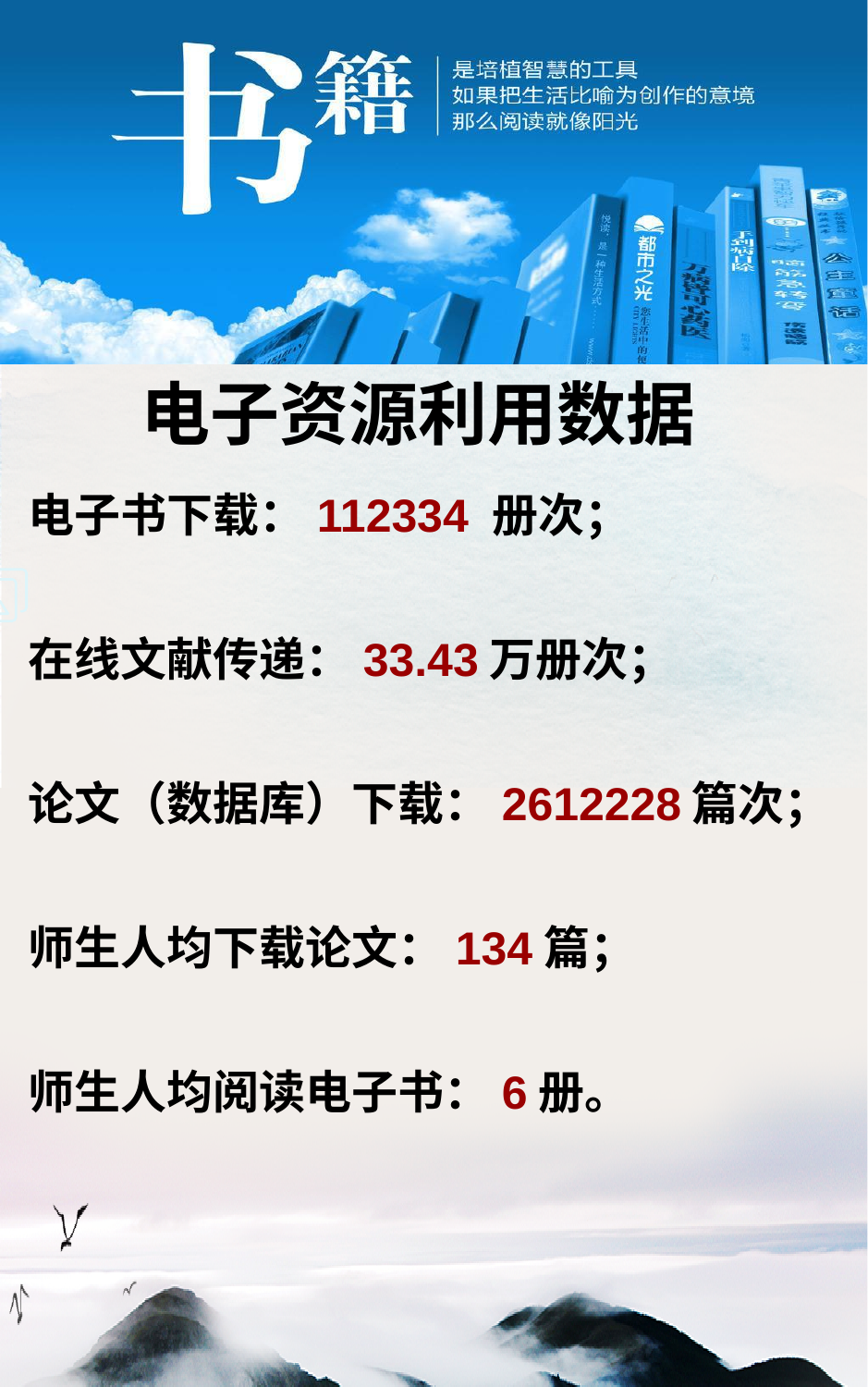

电子资源利用数据
电子书下载：112334 册次；

在线文献传递：33.43万册次；

论文（数据库）下载：2612228篇次；

师生人均下载论文：134篇；

师生人均阅读电子书：6册。